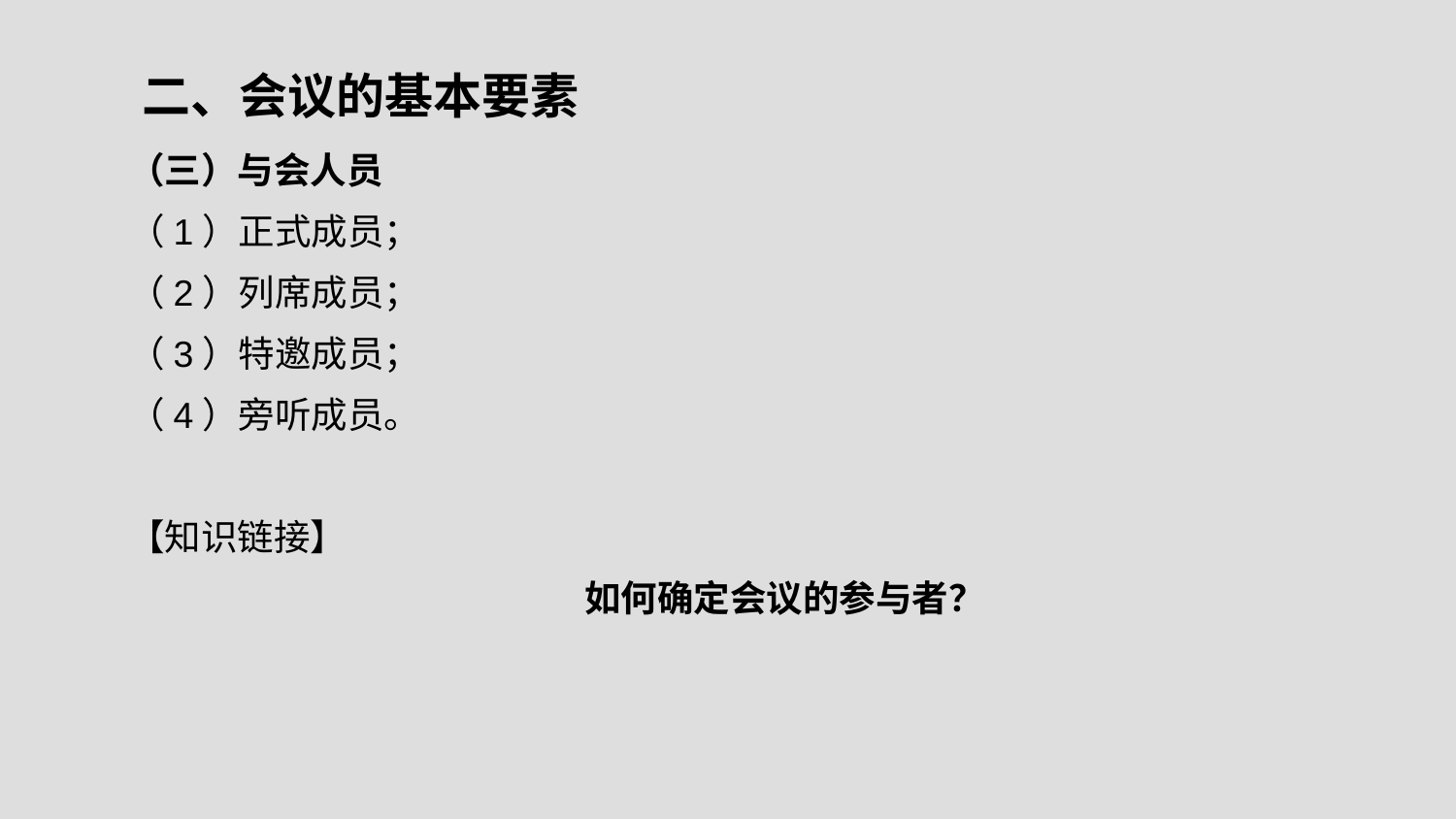

# 二、会议的基本要素
（三）与会人员
（1）正式成员；
（2）列席成员；
（3）特邀成员；
（4）旁听成员。

【知识链接】
如何确定会议的参与者？